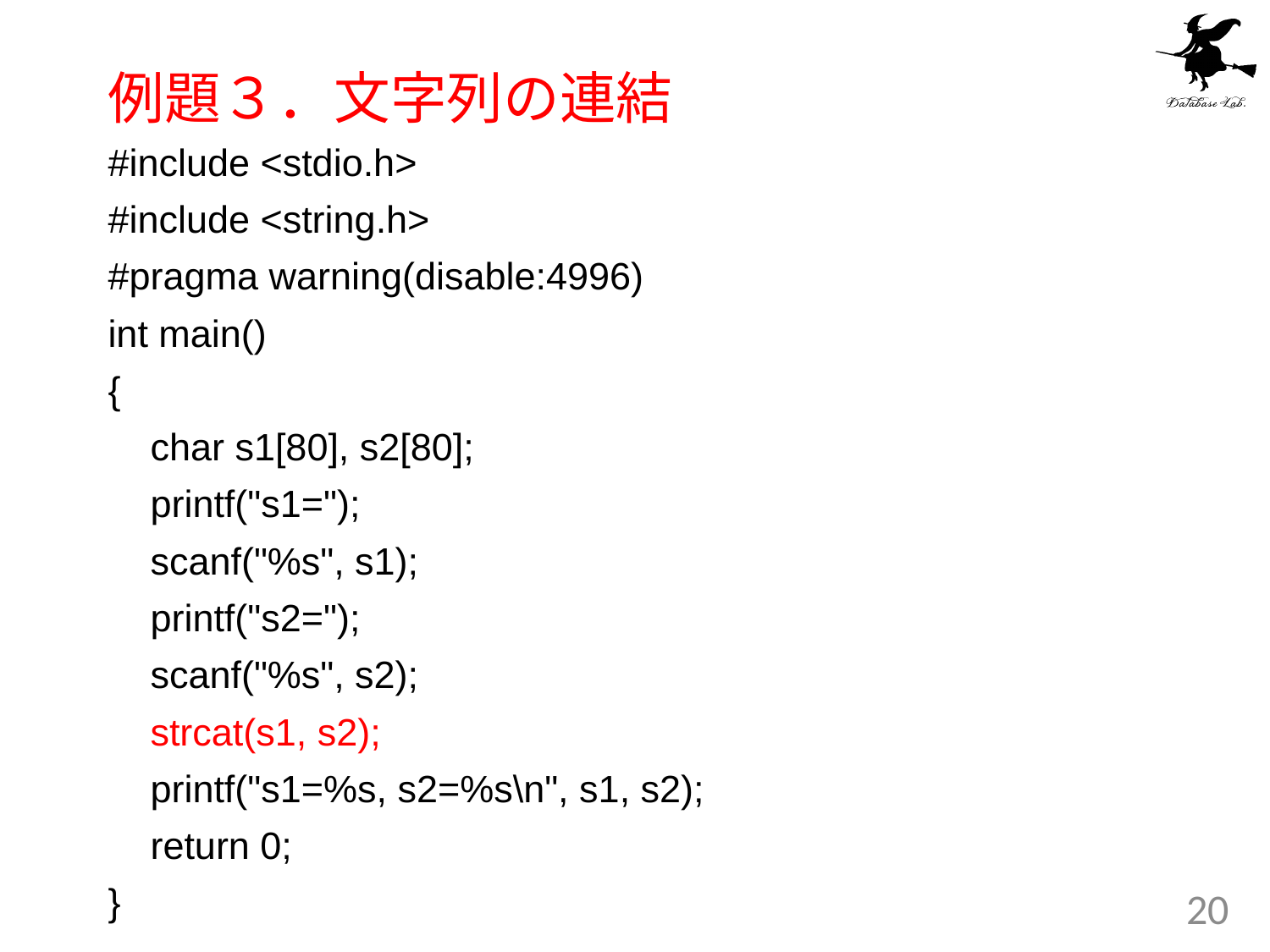

# 例題３．文字列の連結
#include <stdio.h>
#include <string.h>
#pragma warning(disable:4996)
int main()
{
    char s1[80], s2[80];
    printf("s1=");
    scanf("%s", s1);
    printf("s2=");
    scanf("%s", s2);
    strcat(s1, s2);
    printf("s1=%s, s2=%s\n", s1, s2);
    return 0;
}
20